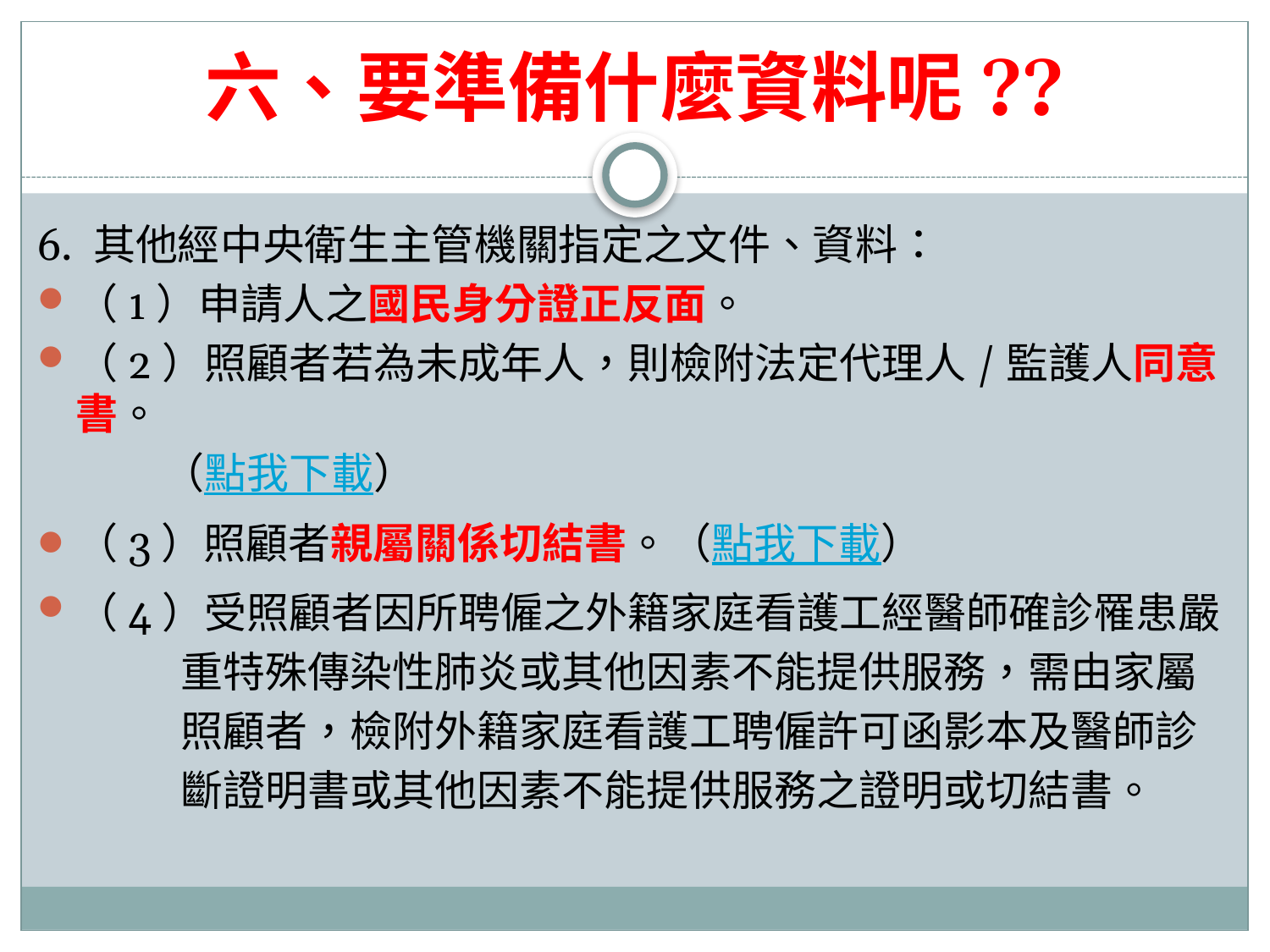

# 六、要準備什麼資料呢??
6. 其他經中央衛生主管機關指定之文件、資料：
（1）申請人之國民身分證正反面。
（2）照顧者若為未成年人，則檢附法定代理人/監護人同意書。
            （點我下載）
（3）照顧者親屬關係切結書。（點我下載）
（4）受照顧者因所聘僱之外籍家庭看護工經醫師確診罹患嚴
              重特殊傳染性肺炎或其他因素不能提供服務，需由家屬
              照顧者，檢附外籍家庭看護工聘僱許可函影本及醫師診
              斷證明書或其他因素不能提供服務之證明或切結書。